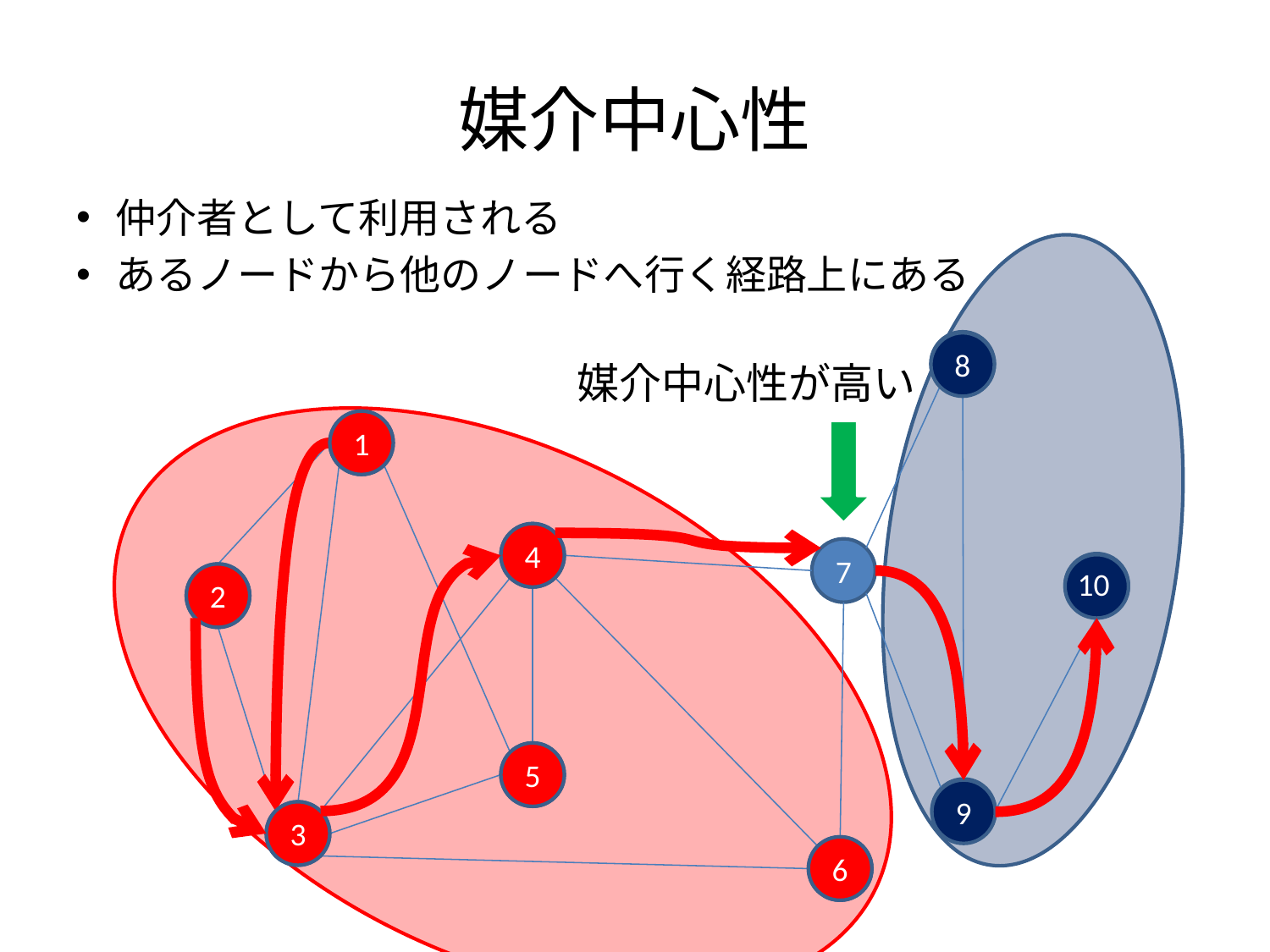

# 媒介中心性
仲介者として利用される
あるノードから他のノードへ行く経路上にある

8
8
媒介中心性が高い
1
1

4
4
7

10
2
2
5
5
9
9
3
3
6
6